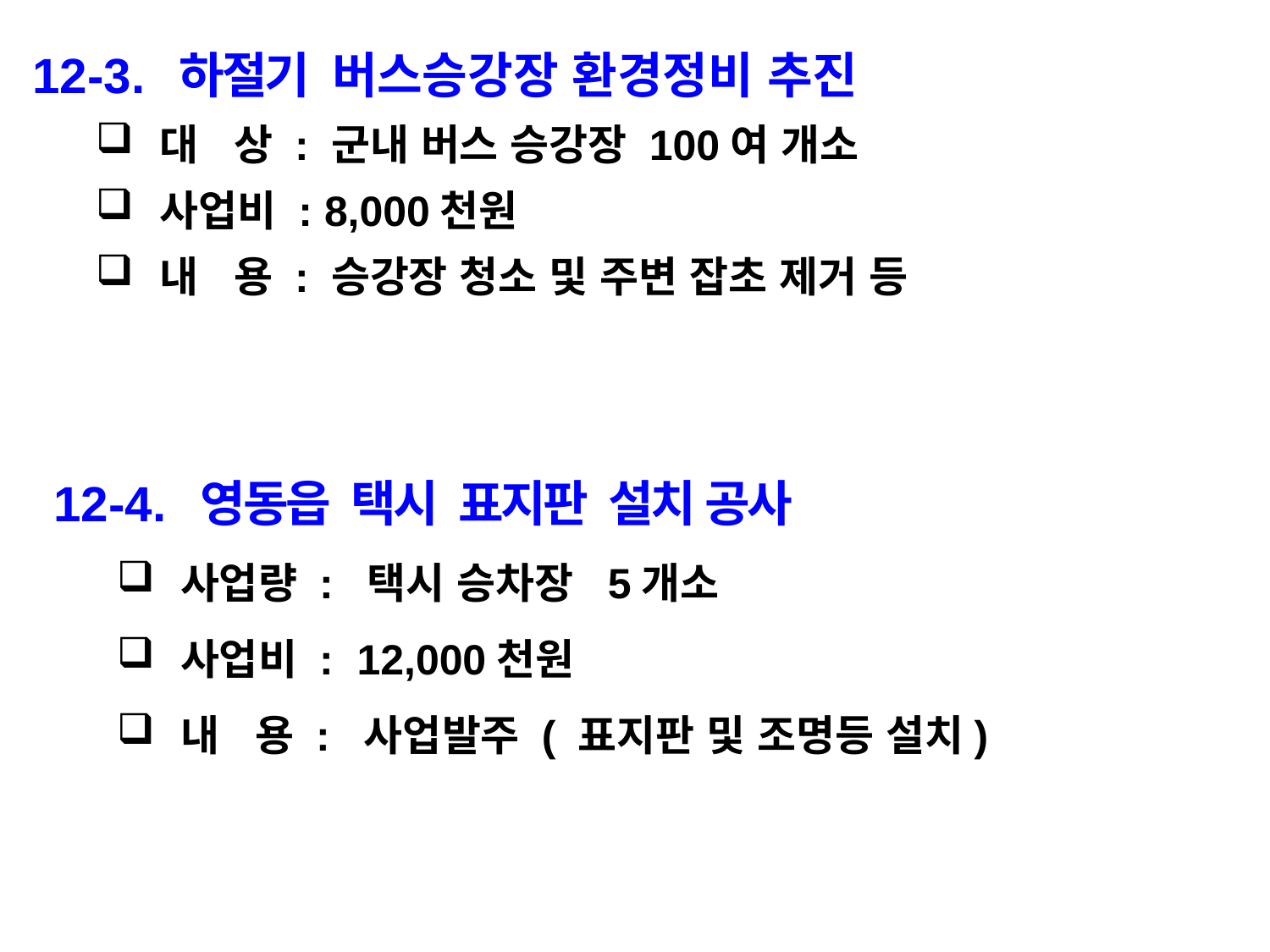

12-3.  하절기  버스승강장 환경정비 추진
대   상 : 군내 버스 승강장 100여 개소
사업비 : 8,000천원
내   용 : 승강장 청소 및 주변 잡초 제거 등

12-4.  영동읍  택시  표지판  설치 공사
사업량 :  택시 승차장  5개소
사업비 :  12,000천원
내   용 :  사업발주 ( 표지판 및 조명등 설치)